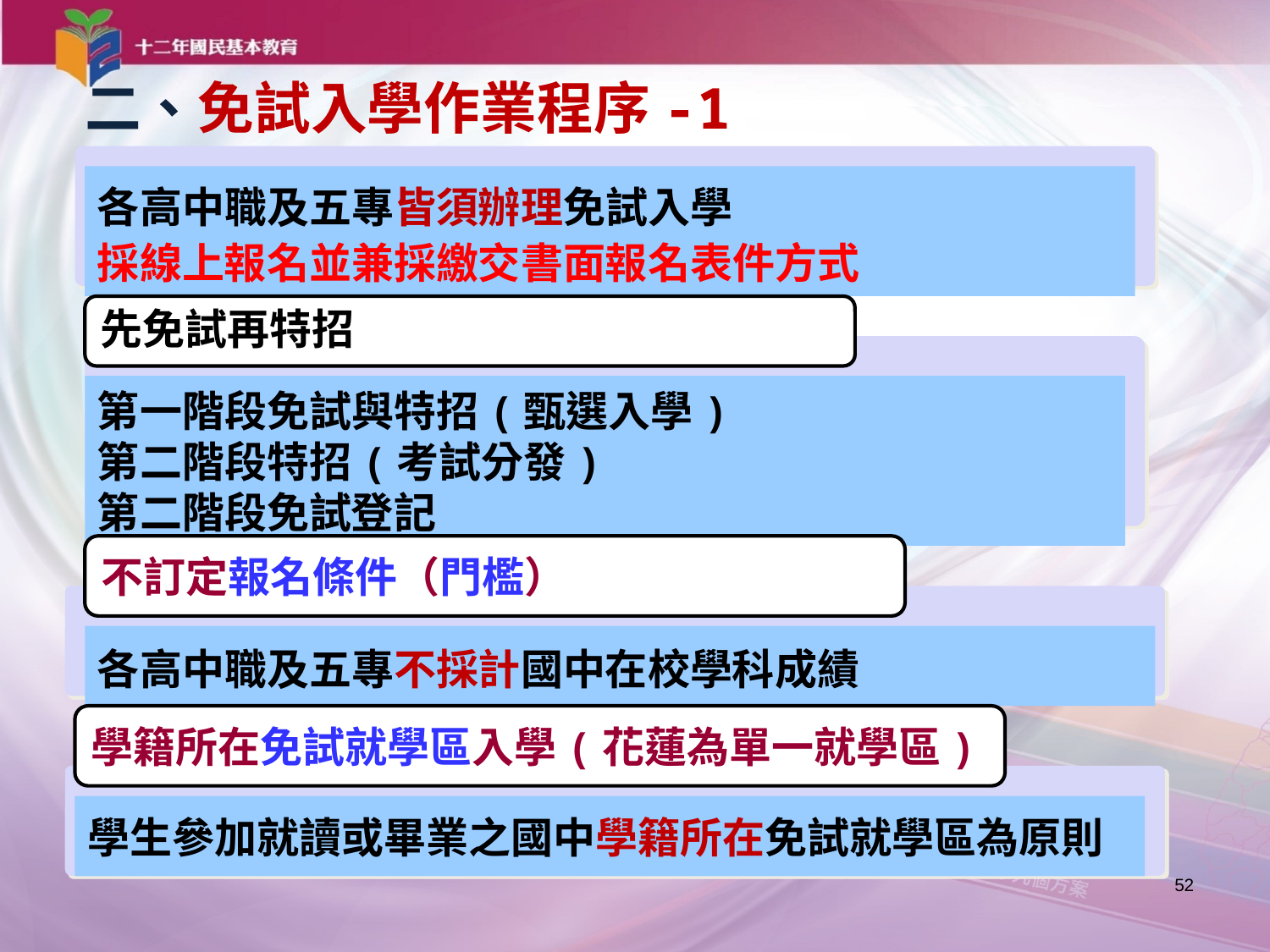

二、免試入學作業程序-1

各高中職及五專皆須辦理免試入學
採線上報名並兼採繳交書面報名表件方式

先免試再特招

第一階段免試與特招(甄選入學)
第二階段特招(考試分發)
第二階段免試登記
不訂定報名條件（門檻）

各高中職及五專不採計國中在校學科成績
學籍所在免試就學區入學(花蓮為單一就學區)

學生參加就讀或畢業之國中學籍所在免試就學區為原則
52